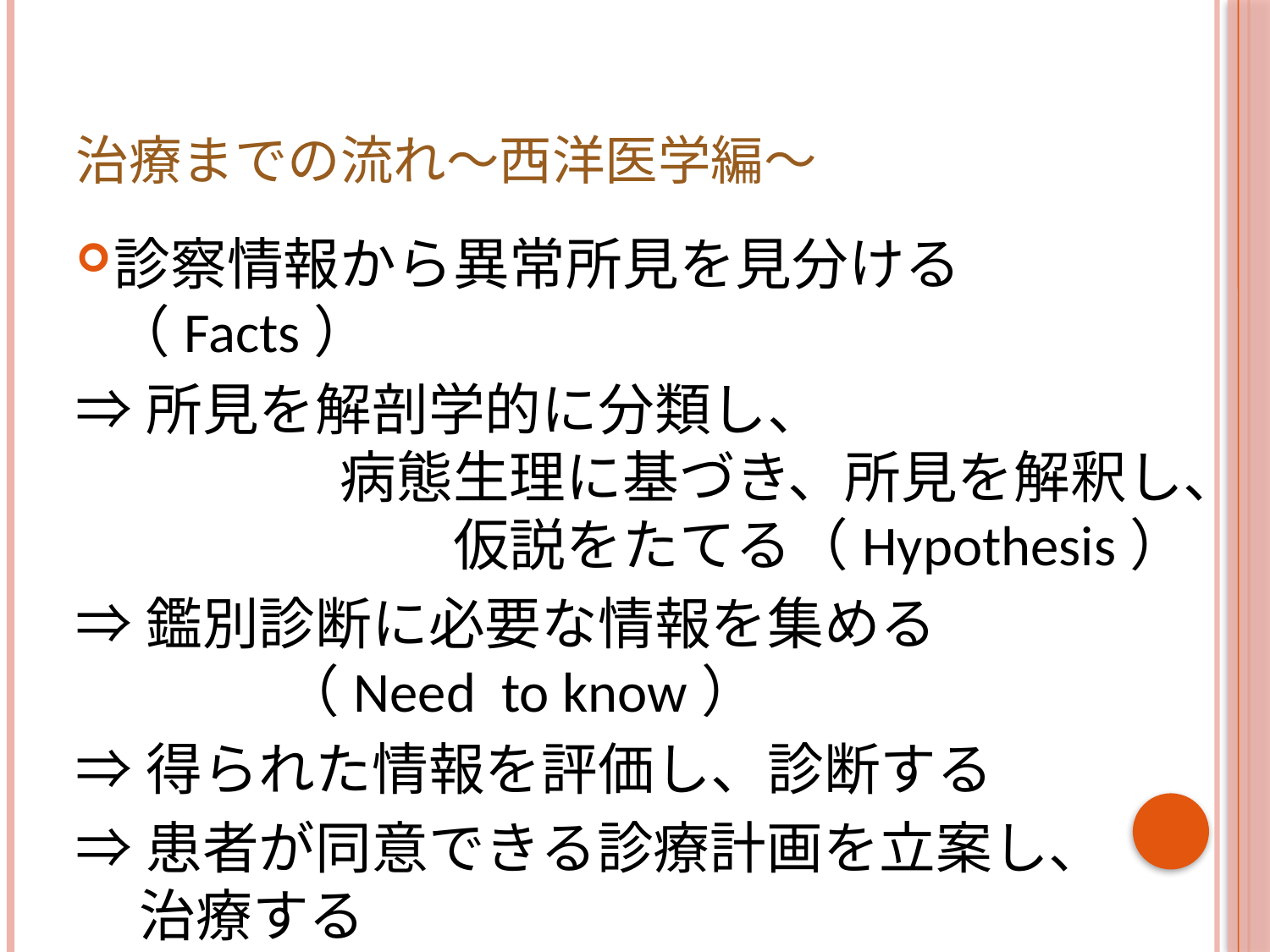

# 治療までの流れ～西洋医学編～
診察情報から異常所見を見分ける（Facts）
⇒所見を解剖学的に分類し、　　　　　　　　　　病態生理に基づき、所見を解釈し、　　　　　　仮説をたてる（Hypothesis）
⇒鑑別診断に必要な情報を集める　　　　　　　（Need  to know）
⇒得られた情報を評価し、診断する
⇒患者が同意できる診療計画を立案し、         治療する